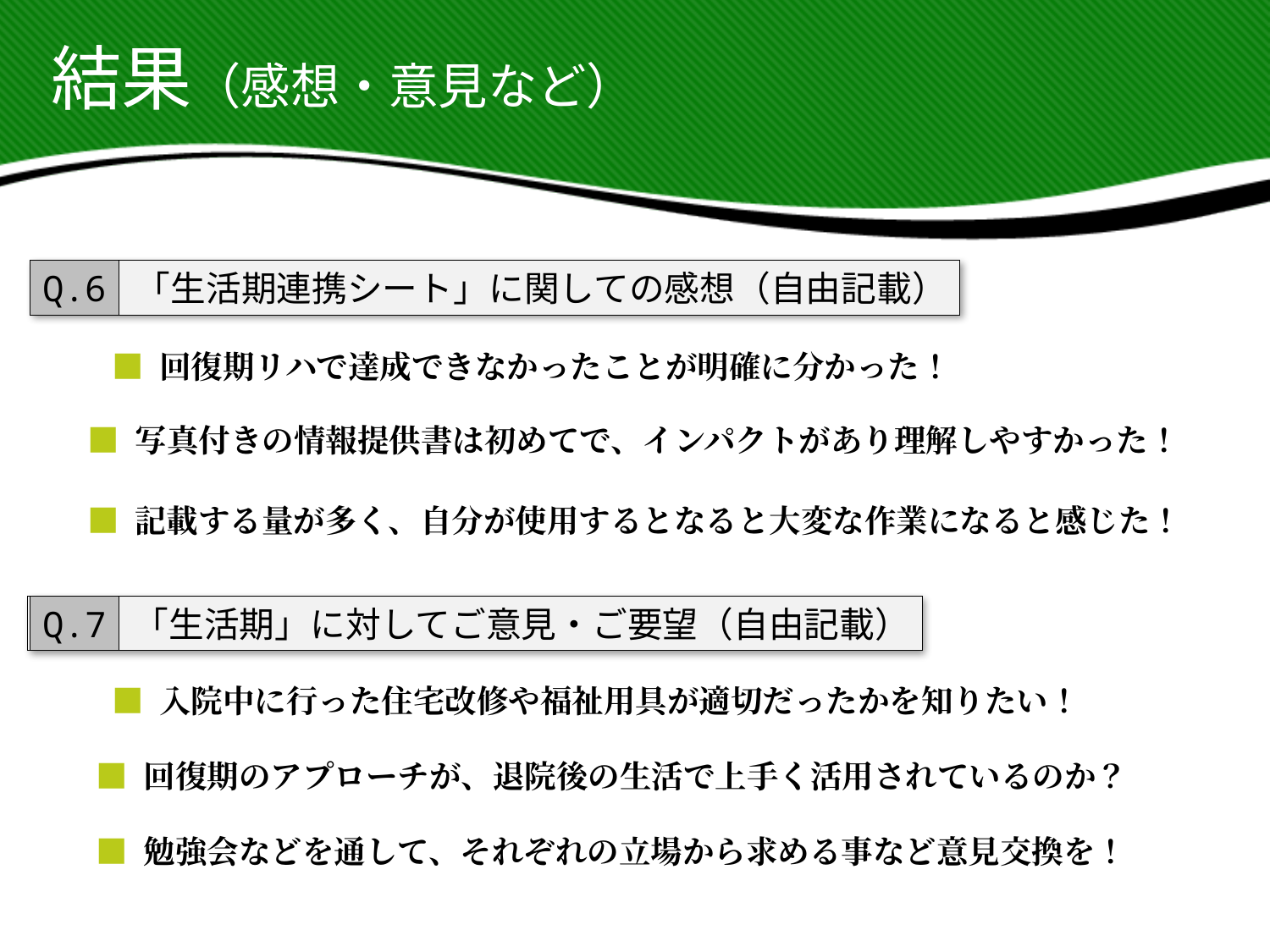

結果（感想・意見など）
Q6. 「生活期連携シート」に関しての感想（自由記載）
Q.6

■ 回復期リハで達成できなかったことが明確に分かった！
■ 写真付きの情報提供書は初めてで、インパクトがあり理解しやすかった！
■ 記載する量が多く、自分が使用するとなると大変な作業になると感じた！
Q7. 「生活期」に対してご意見・ご要望（自由記載）
Q.7
■ 入院中に行った住宅改修や福祉用具が適切だったかを知りたい！
■ 回復期のアプローチが、退院後の生活で上手く活用されているのか？
■ 勉強会などを通して、それぞれの立場から求める事など意見交換を！